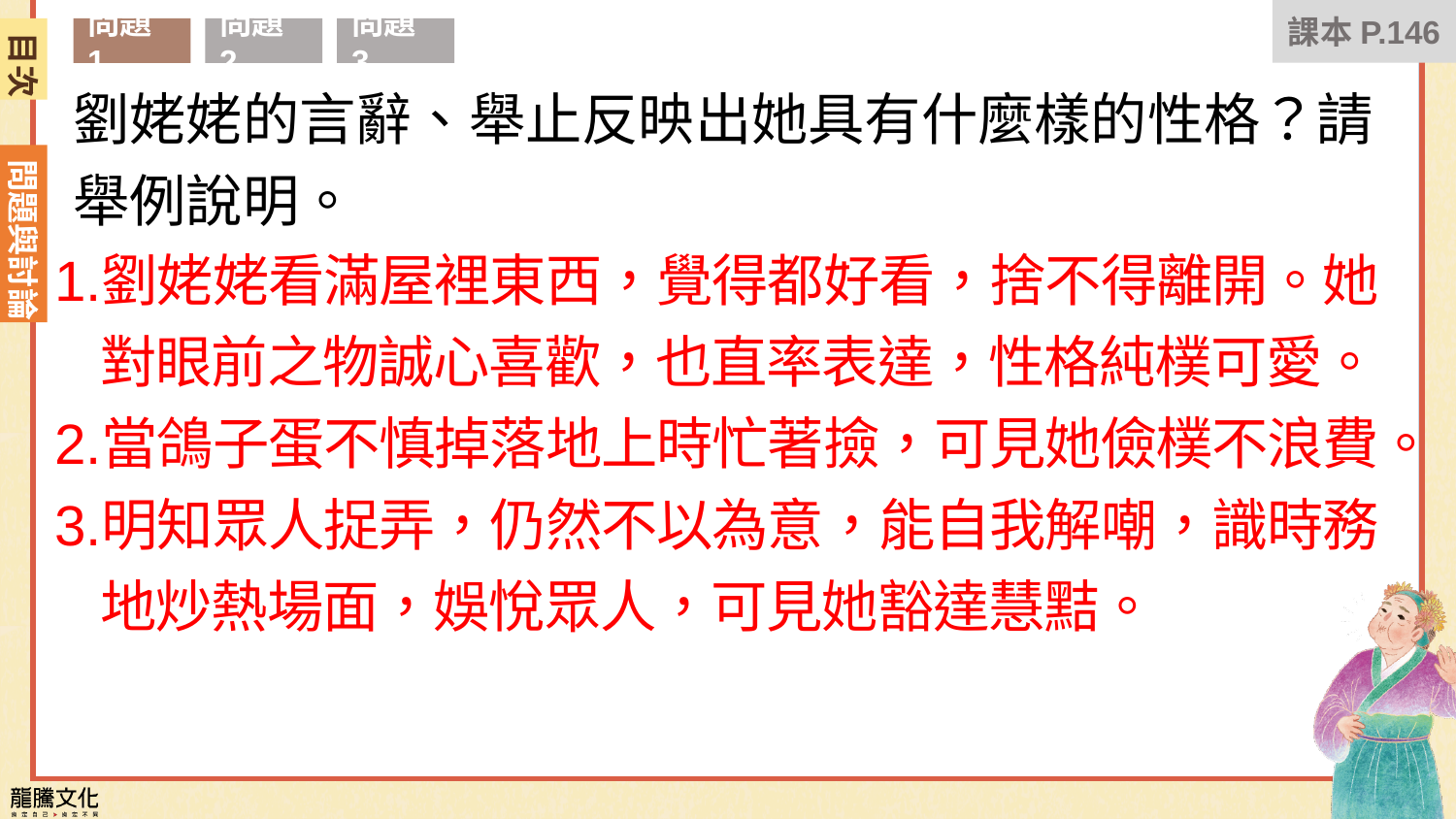

課本P.146
目次
問題1
問題2
問題3
劉姥姥的言辭、舉止反映出她具有什麼樣的性格？請舉例說明。
劉姥姥看滿屋裡東西，覺得都好看，捨不得離開。她對眼前之物誠心喜歡，也直率表達，性格純樸可愛。
當鴿子蛋不慎掉落地上時忙著撿，可見她儉樸不浪費。
明知眾人捉弄，仍然不以為意，能自我解嘲，識時務地炒熱場面，娛悅眾人，可見她豁達慧黠。